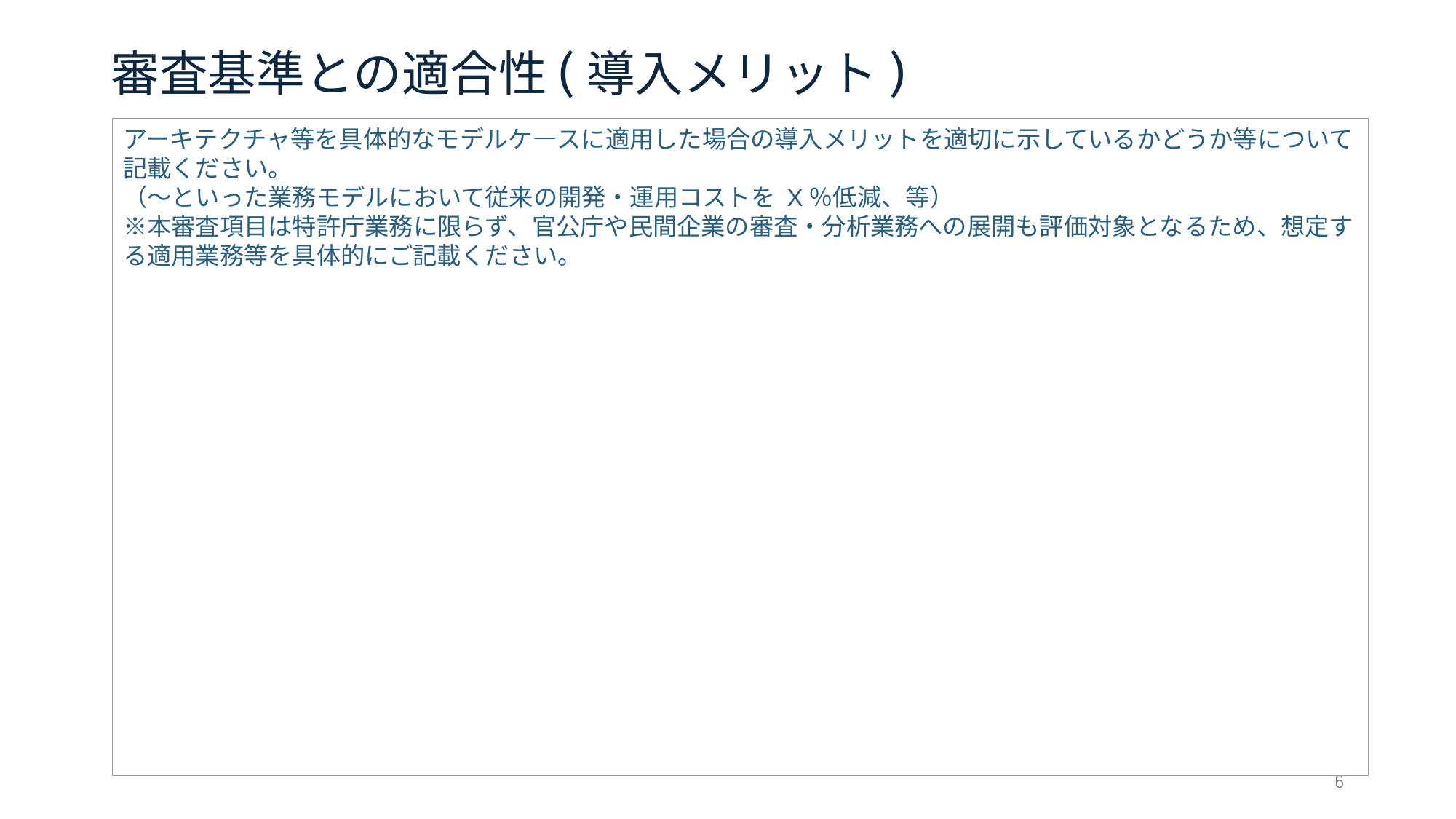

# 審査基準との適合性(導入メリット)
アーキテクチャ等を具体的なモデルケ―スに適用した場合の導入メリットを適切に示しているかどうか等について記載ください。
（～といった業務モデルにおいて従来の開発・運用コストを X％低減、等）
※本審査項目は特許庁業務に限らず、官公庁や民間企業の審査・分析業務への展開も評価対象となるため、想定する適用業務等を具体的にご記載ください。